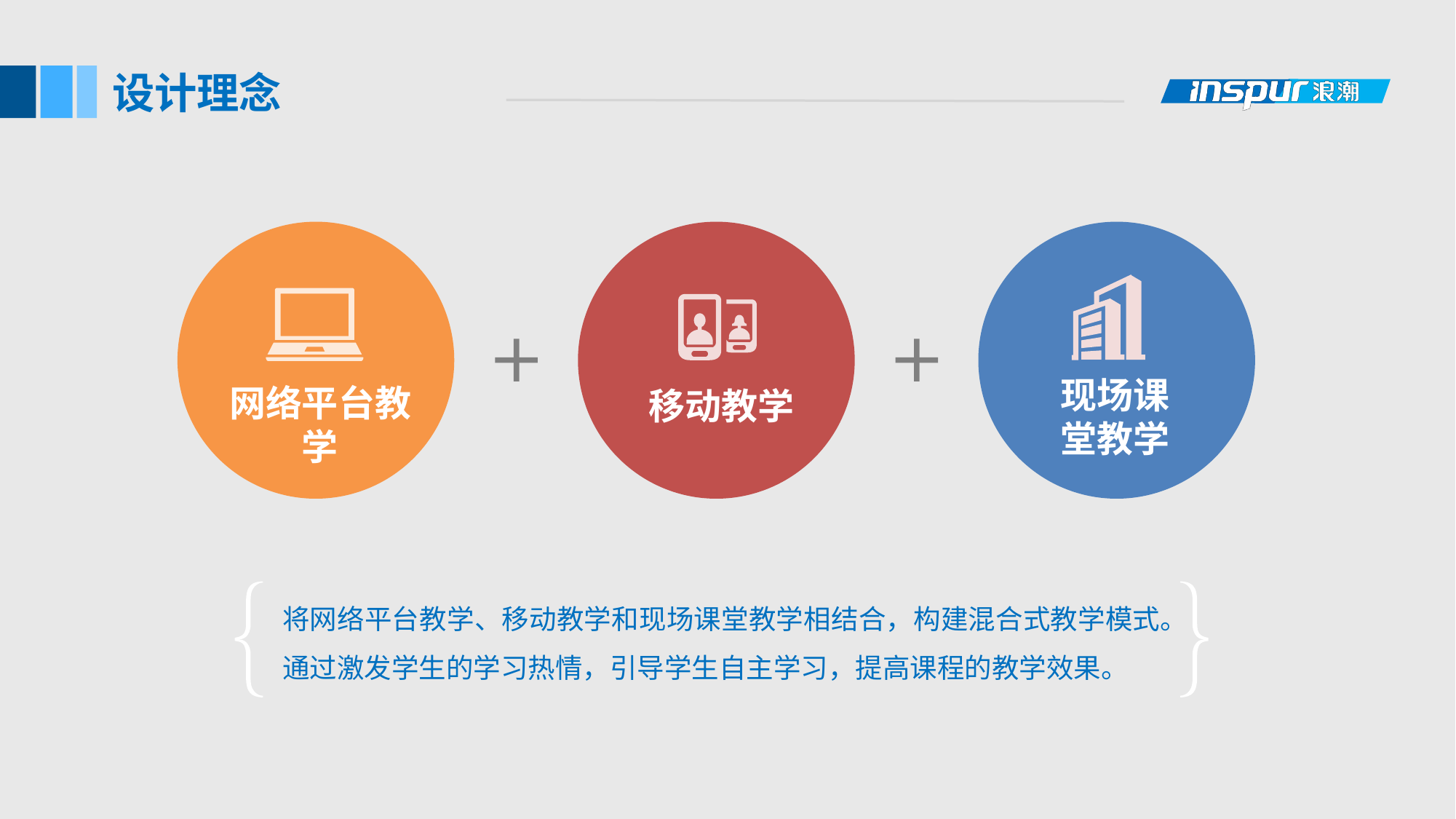

设计理念

现场课堂教学
网络平台教学
移动教学
将网络平台教学、移动教学和现场课堂教学相结合，构建混合式教学模式。通过激发学生的学习热情，引导学生自主学习，提高课程的教学效果。